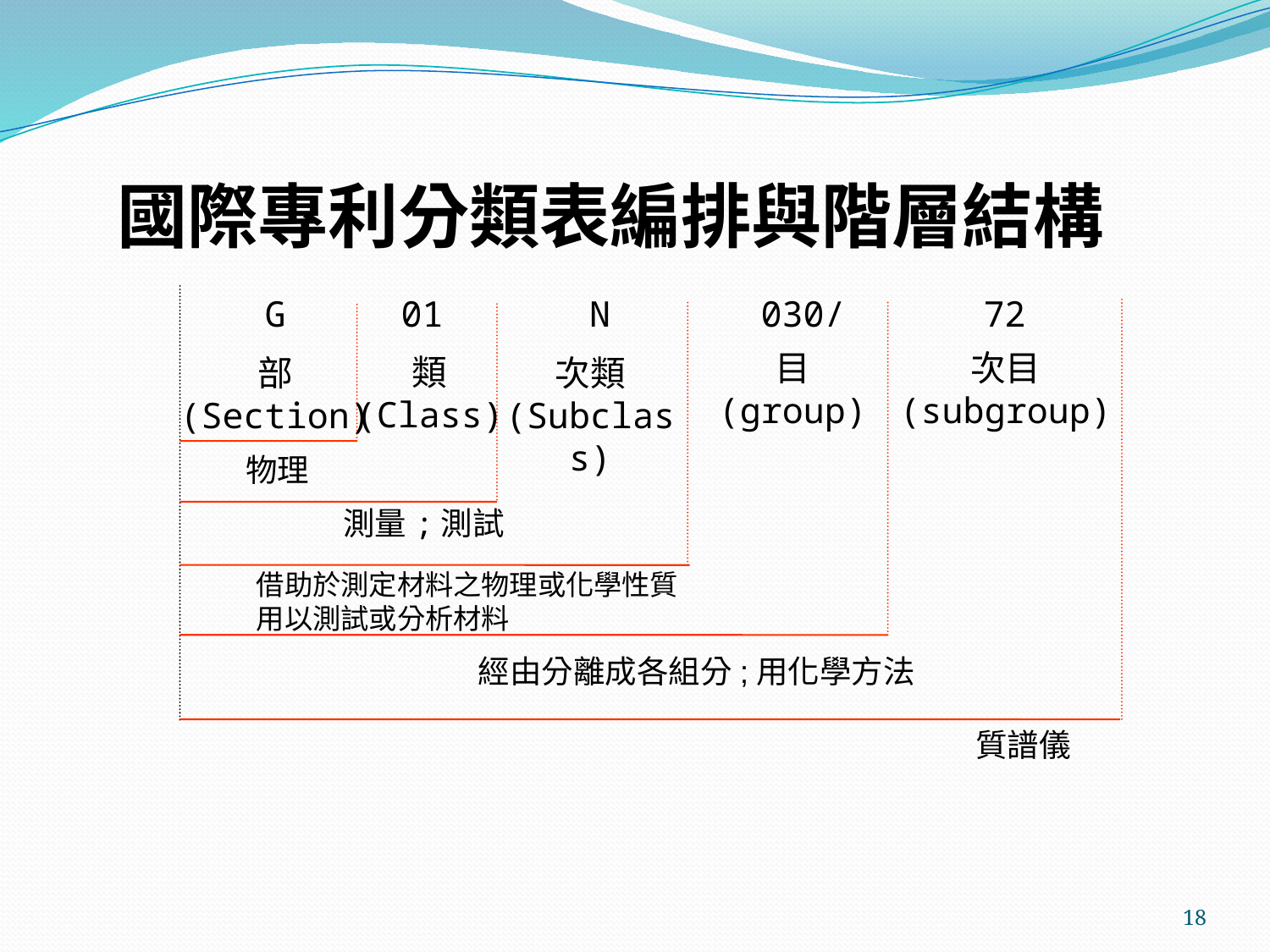

# 國際專利分類表編排與階層結構

G
01
N
72
030/
次目
(subgroup)
目
(group)
類
(Class)
部
(Section)
次類
(Subclass)

物理
測量;測試
借助於測定材料之物理或化學性質
用以測試或分析材料
經由分離成各組分;用化學方法
質譜儀
18